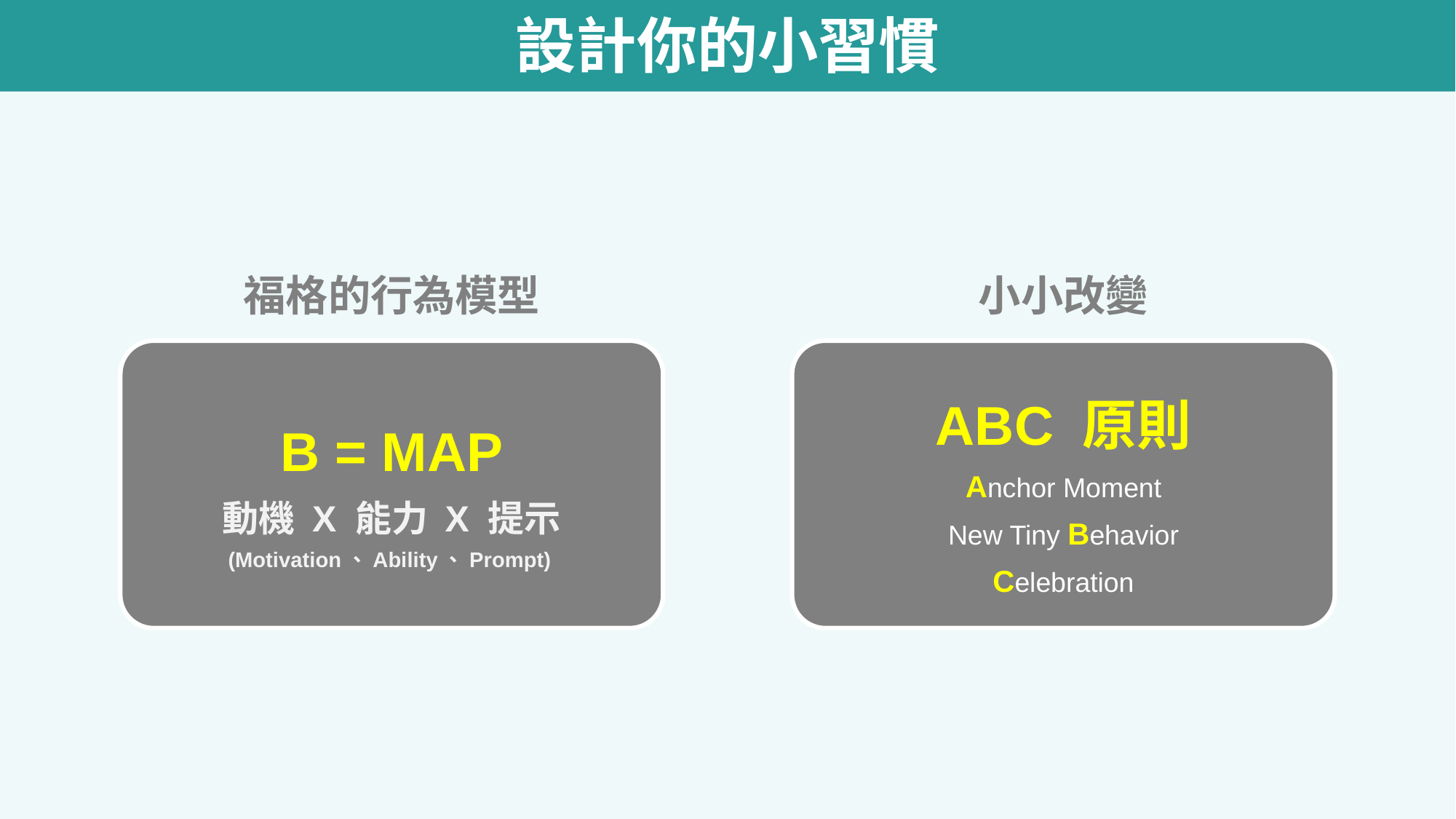

# 設計你的小習慣
福格的行為模型
小小改變
B = MAP
動機 X 能力 X 提示
(Motivation、Ability、Prompt)
ABC 原則
Anchor Moment
New Tiny Behavior
Celebration